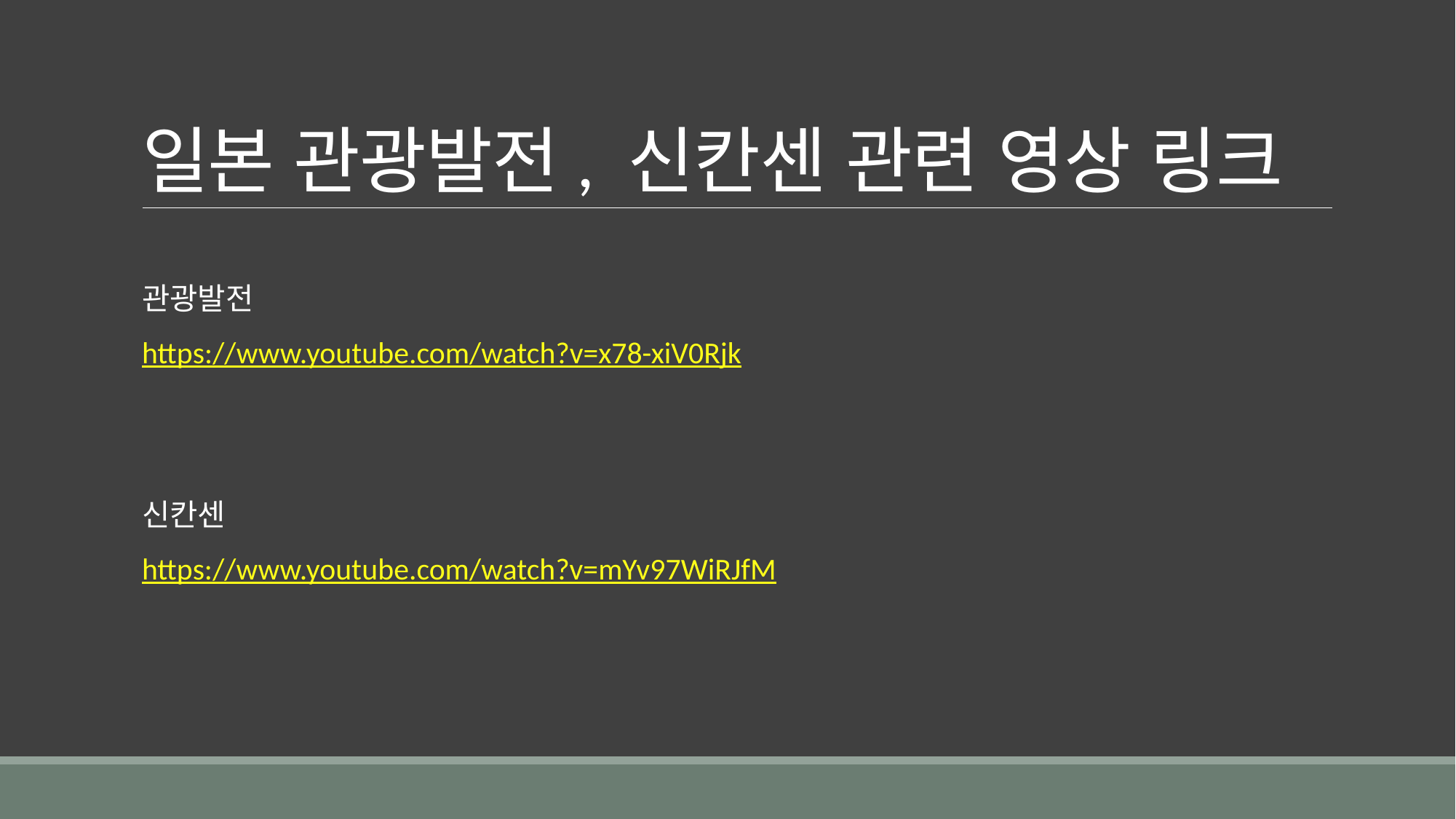

# 일본 관광발전, 신칸센 관련 영상 링크

관광발전
https://www.youtube.com/watch?v=x78-xiV0Rjk

신칸센
https://www.youtube.com/watch?v=mYv97WiRJfM